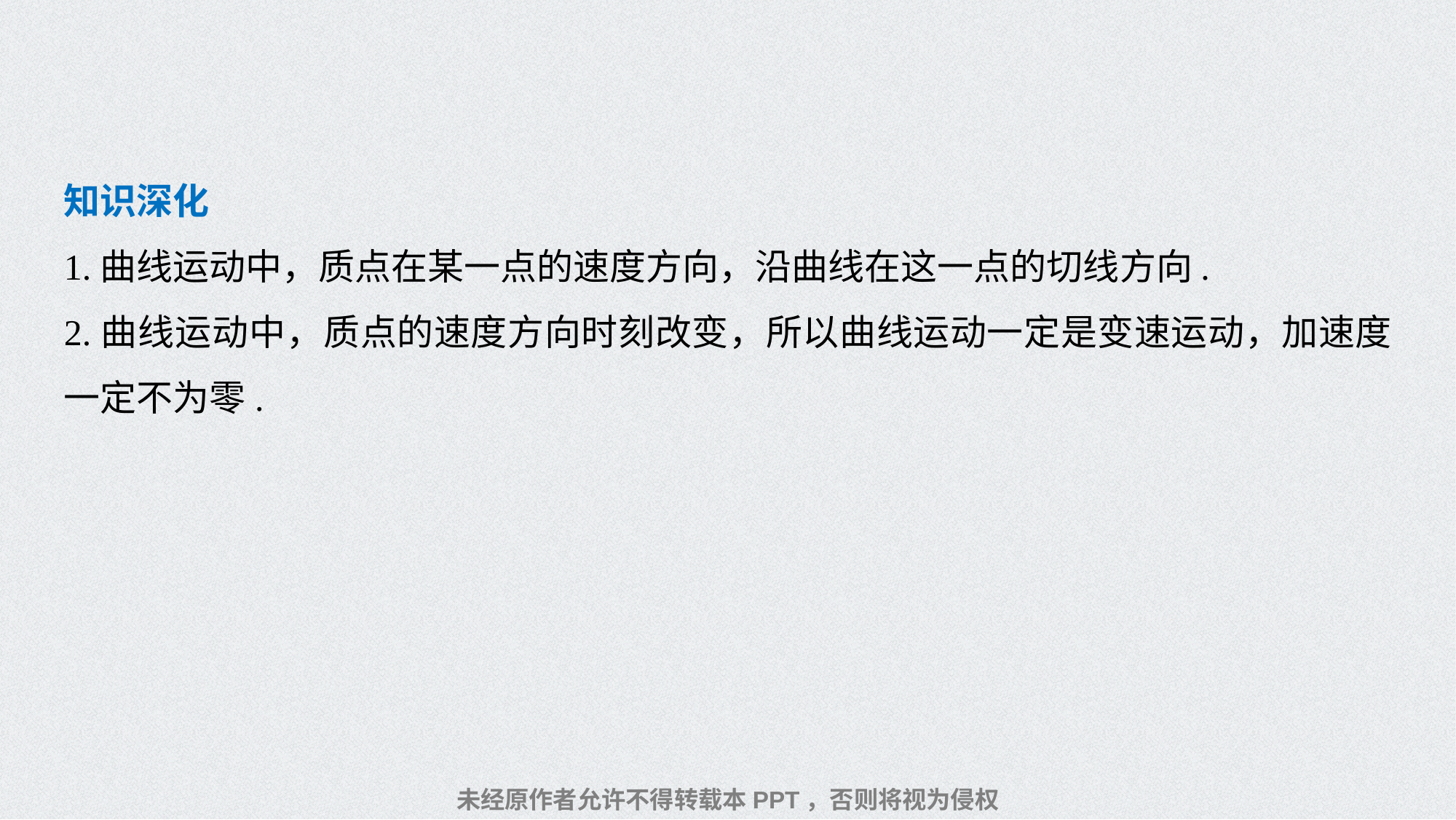

知识深化
1.曲线运动中，质点在某一点的速度方向，沿曲线在这一点的切线方向.
2.曲线运动中，质点的速度方向时刻改变，所以曲线运动一定是变速运动，加速度一定不为零.